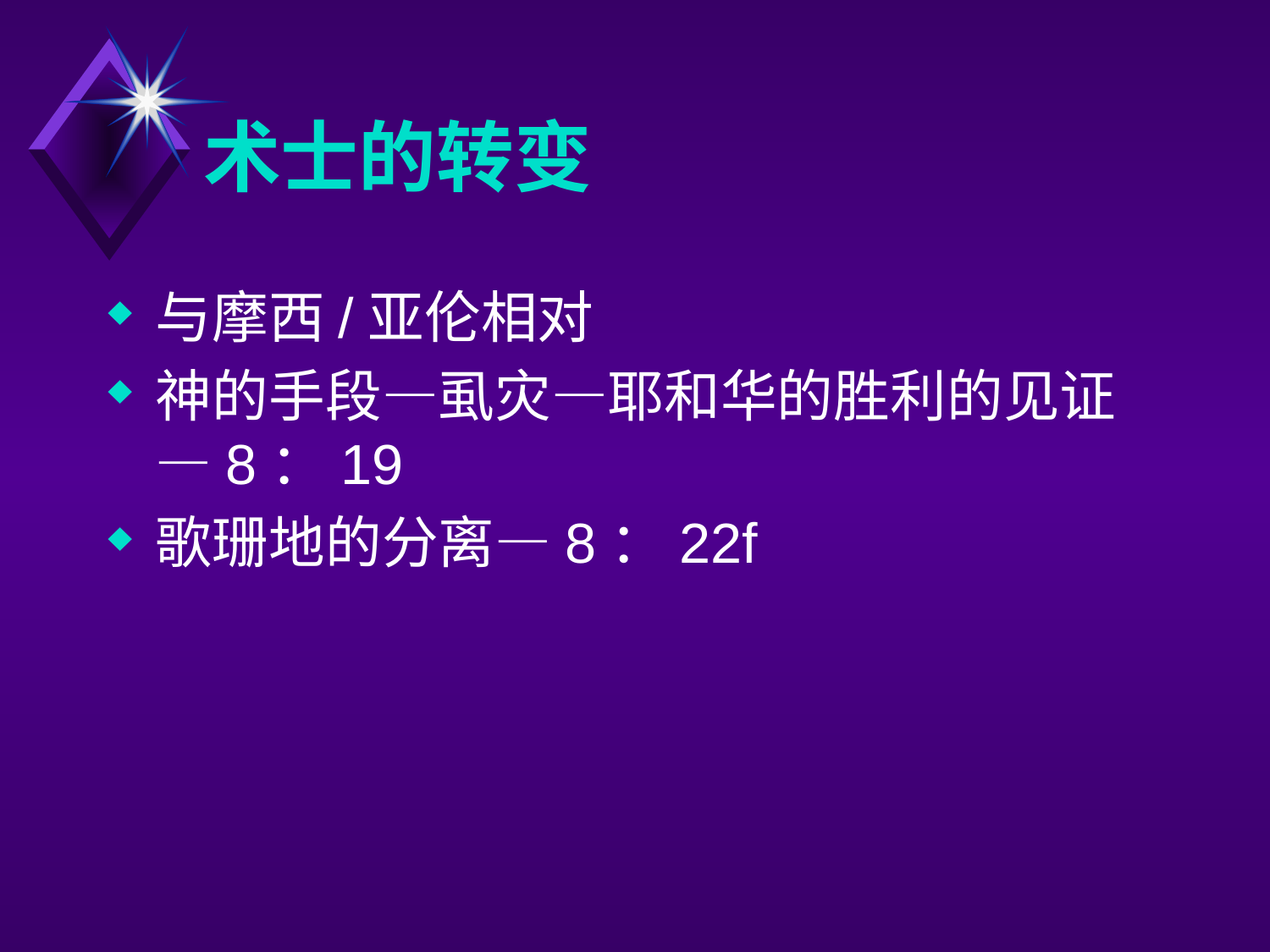

# 术士的转变
与摩西/亚伦相对
神的手段—虱灾—耶和华的胜利的见证—8：19
歌珊地的分离—8：22f